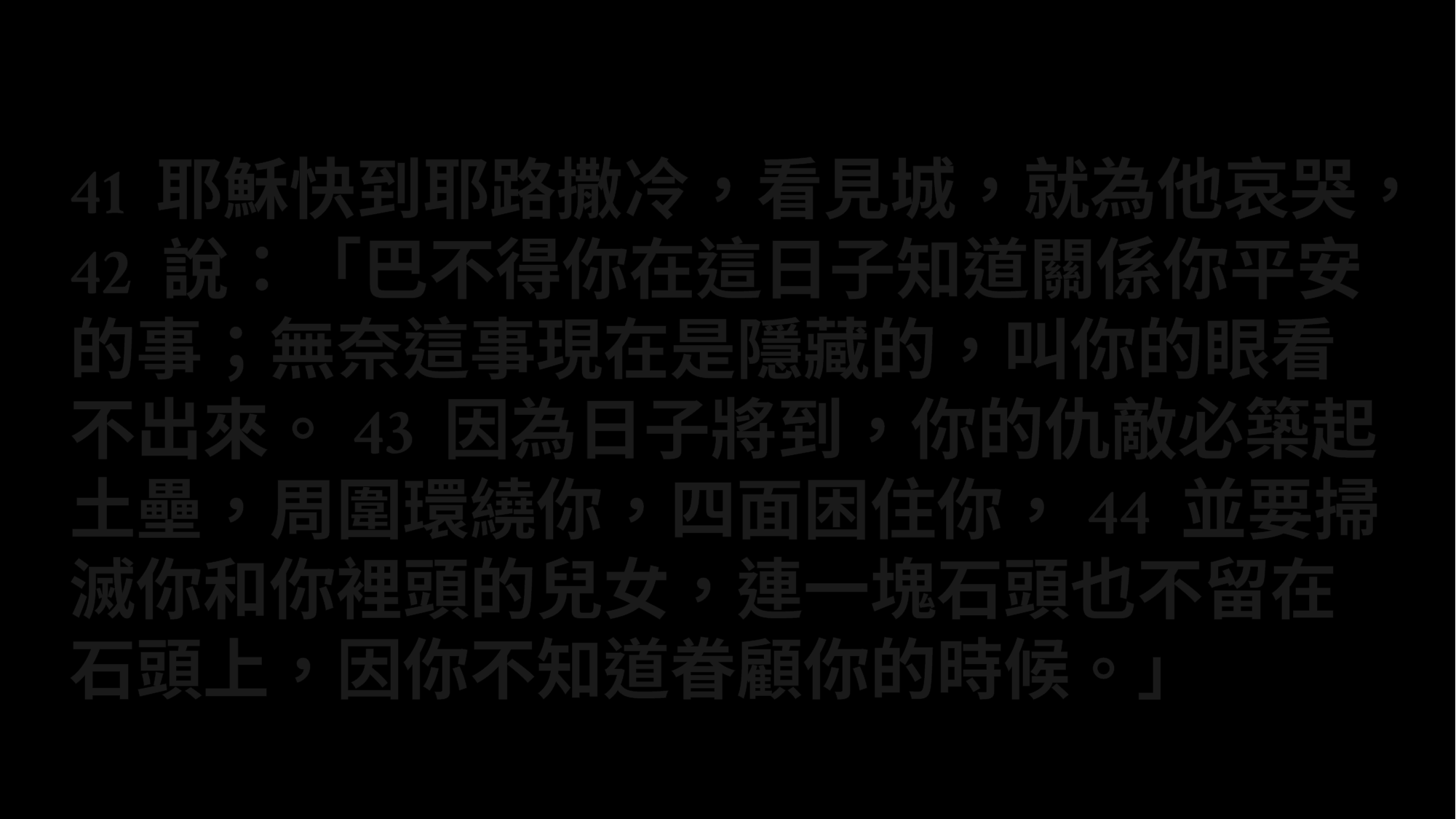

41 耶穌快到耶路撒冷，看見城，就為他哀哭，42 說：「巴不得你在這日子知道關係你平安的事；無奈這事現在是隱藏的，叫你的眼看不出來。43 因為日子將到，你的仇敵必築起土壘，周圍環繞你，四面困住你，44 並要掃滅你和你裡頭的兒女，連一塊石頭也不留在石頭上，因你不知道眷顧你的時候。」